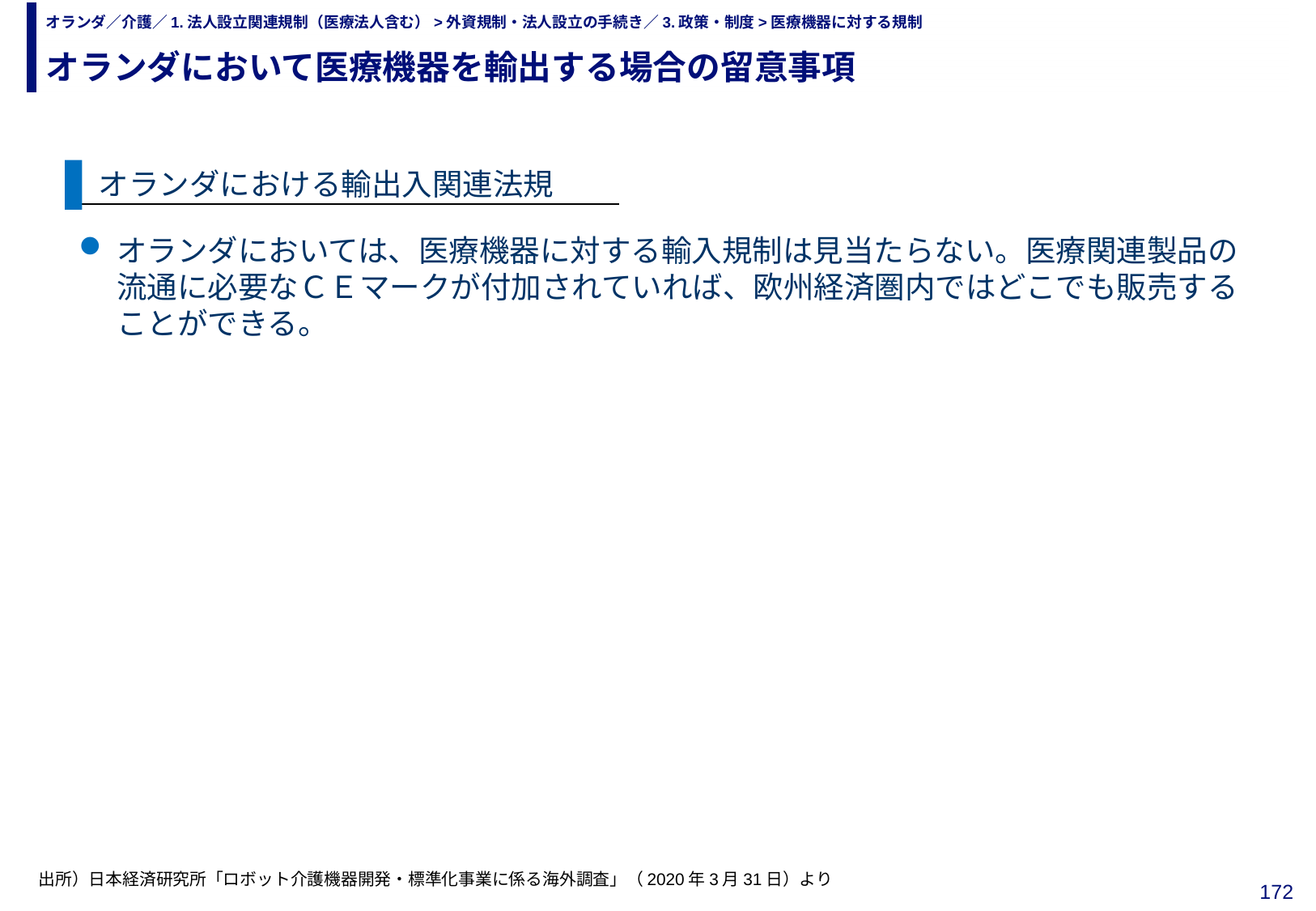

オランダにおいて医療機器を輸出する場合の留意事項
# オランダ／介護／1.法人設立関連規制（医療法人含む）>外資規制・法人設立の手続き／3.政策・制度>医療機器に対する規制
オランダにおける輸出入関連法規

オランダにおいては、医療機器に対する輸入規制は見当たらない。医療関連製品の流通に必要なＣＥマークが付加されていれば、欧州経済圏内ではどこでも販売することができる。
出所）日本経済研究所「ロボット介護機器開発・標準化事業に係る海外調査」（2020年3月31日）より